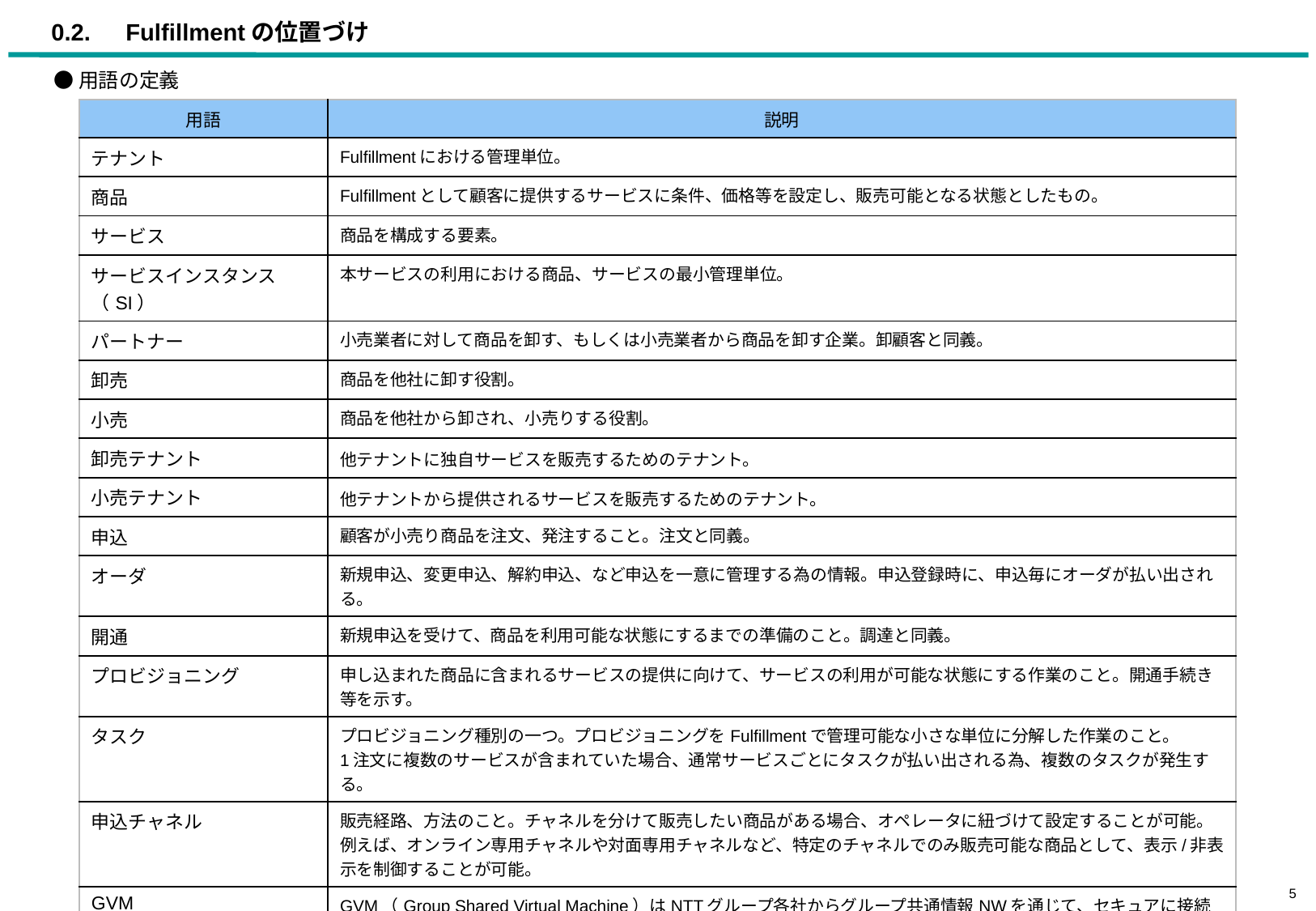

# 0.2.　Fulfillmentの位置づけ
●用語の定義
| 用語 | 説明 |
| --- | --- |
| テナント | Fulfillmentにおける管理単位。 |
| 商品 | Fulfillmentとして顧客に提供するサービスに条件、価格等を設定し、販売可能となる状態としたもの。 |
| サービス | 商品を構成する要素。 |
| サービスインスタンス（SI） | 本サービスの利用における商品、サービスの最小管理単位。 |
| パートナー | 小売業者に対して商品を卸す、もしくは小売業者から商品を卸す企業。卸顧客と同義。 |
| 卸売 | 商品を他社に卸す役割。 |
| 小売 | 商品を他社から卸され、小売りする役割。 |
| 卸売テナント | 他テナントに独自サービスを販売するためのテナント。 |
| 小売テナント | 他テナントから提供されるサービスを販売するためのテナント。 |
| 申込 | 顧客が小売り商品を注文、発注すること。注文と同義。 |
| オーダ | 新規申込、変更申込、解約申込、など申込を一意に管理する為の情報。申込登録時に、申込毎にオーダが払い出される。 |
| 開通 | 新規申込を受けて、商品を利用可能な状態にするまでの準備のこと。調達と同義。 |
| プロビジョニング | 申し込まれた商品に含まれるサービスの提供に向けて、サービスの利用が可能な状態にする作業のこと。開通手続き等を示す。 |
| タスク | プロビジョニング種別の一つ。プロビジョニングをFulfillmentで管理可能な小さな単位に分解した作業のこと。 1注文に複数のサービスが含まれていた場合、通常サービスごとにタスクが払い出される為、複数のタスクが発生する。 |
| 申込チャネル | 販売経路、方法のこと。チャネルを分けて販売したい商品がある場合、オペレータに紐づけて設定することが可能。例えば、オンライン専用チャネルや対面専用チャネルなど、特定のチャネルでのみ販売可能な商品として、表示/非表示を制御することが可能。 |
| GVM | GVM（Group Shared Virtual Machine）はNTTグループ各社からグループ共通情報NWを通じて、セキュアに接続できるクラウドリソース（IaaS + Operation）のこと。 |
| サービス利用者ID | 法人サービス用の会員情報の名称のこと。 |
| サービス特性 | 商品注文時に入力するサービスの項目の情報を定義したもの。 |
| リスト（選択） | サービス特性の種類の一つ。プルダウン項目。 |
5